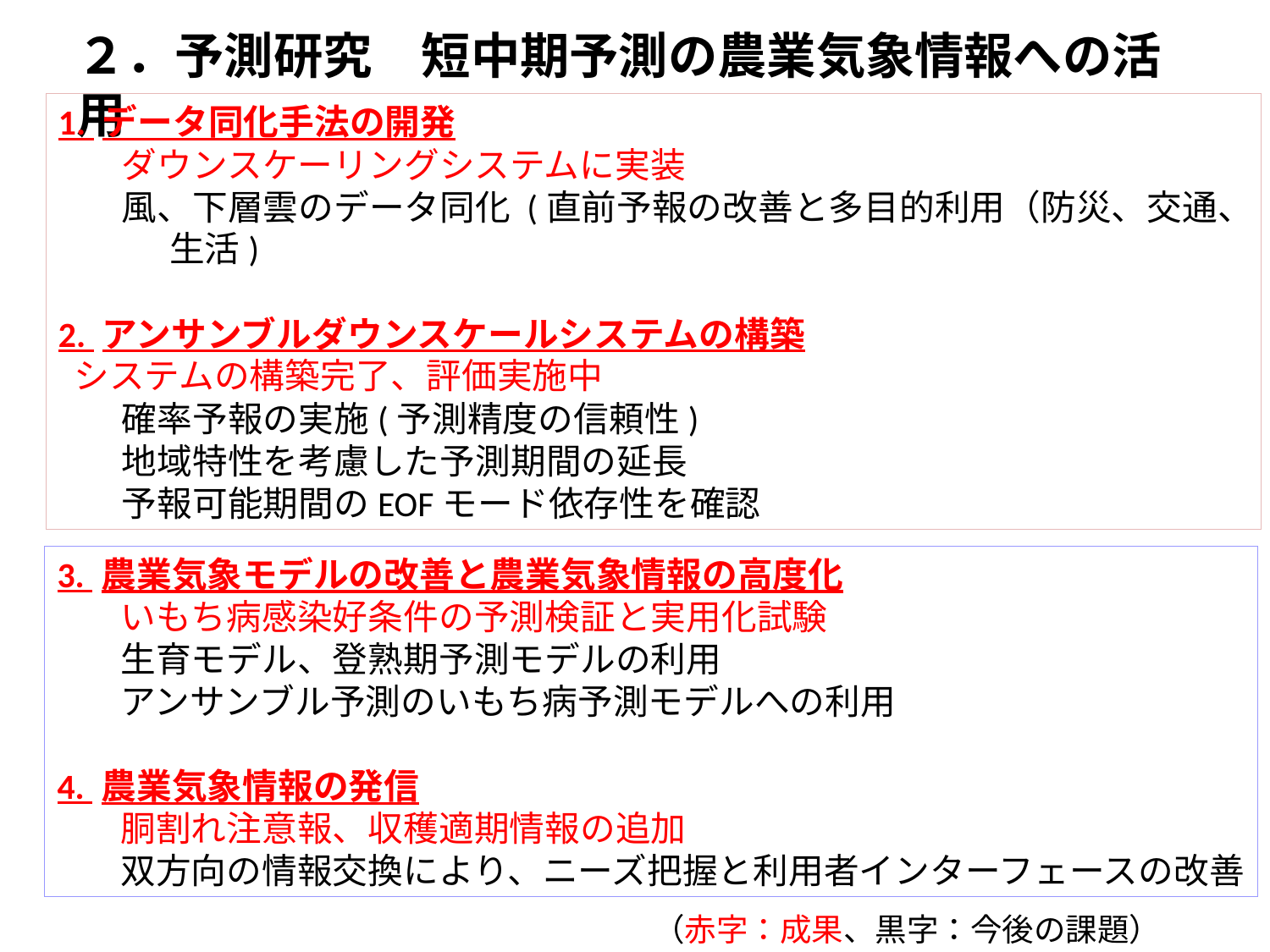

２．予測研究　短中期予測の農業気象情報への活用
1. データ同化手法の開発
ダウンスケーリングシステムに実装
風、下層雲のデータ同化 (直前予報の改善と多目的利用（防災、交通、生活)

2. アンサンブルダウンスケールシステムの構築
システムの構築完了、評価実施中
確率予報の実施(予測精度の信頼性)
地域特性を考慮した予測期間の延長
予報可能期間のEOFモード依存性を確認
3. 農業気象モデルの改善と農業気象情報の高度化
いもち病感染好条件の予測検証と実用化試験
生育モデル、登熟期予測モデルの利用
アンサンブル予測のいもち病予測モデルへの利用

4. 農業気象情報の発信
胴割れ注意報、収穫適期情報の追加
双方向の情報交換により、ニーズ把握と利用者インターフェースの改善
（赤字：成果、黒字：今後の課題）